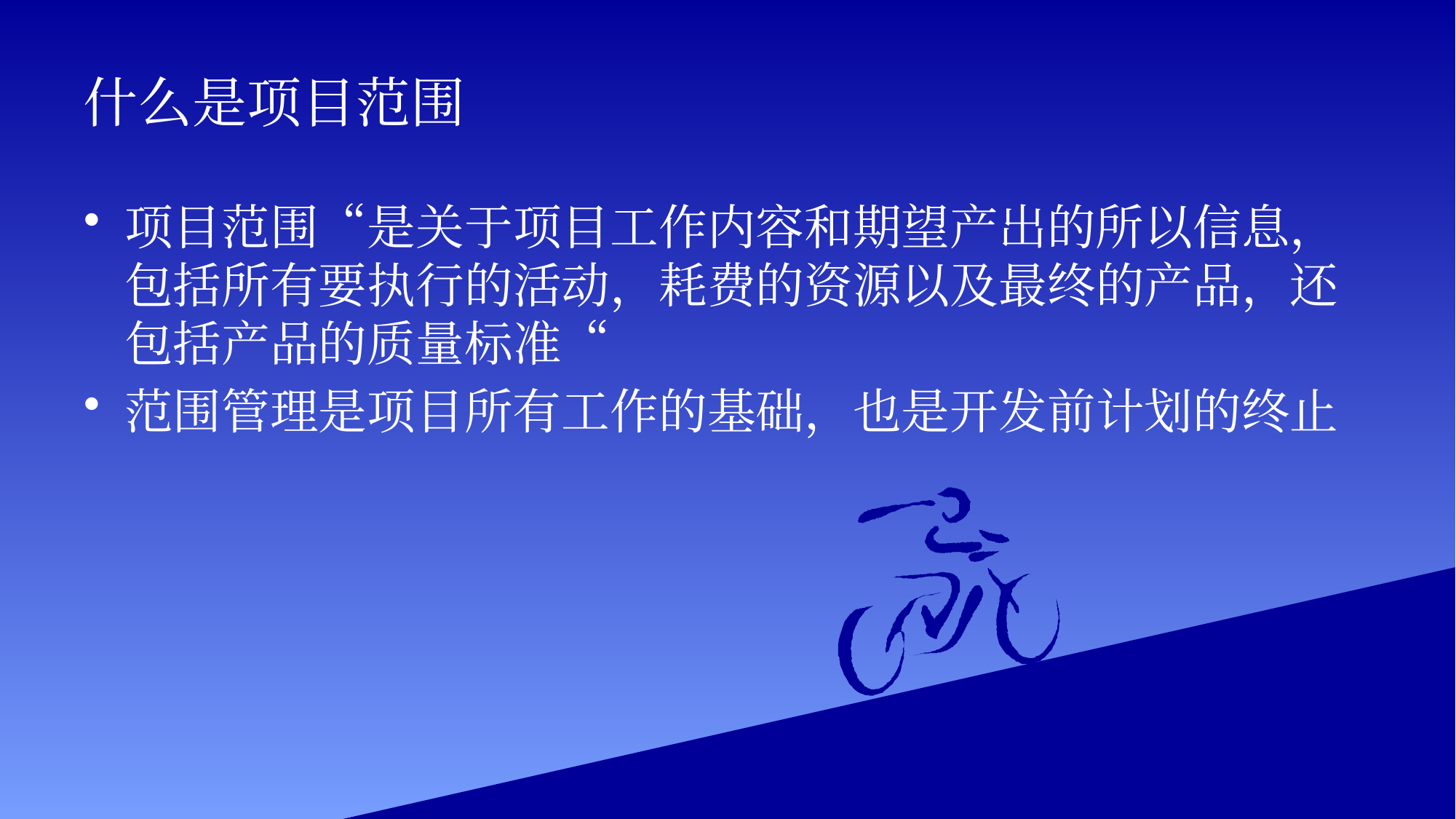

# 什么是项目范围
项目范围“是关于项目工作内容和期望产出的所以信息，包括所有要执行的活动，耗费的资源以及最终的产品，还包括产品的质量标准“
范围管理是项目所有工作的基础，也是开发前计划的终止